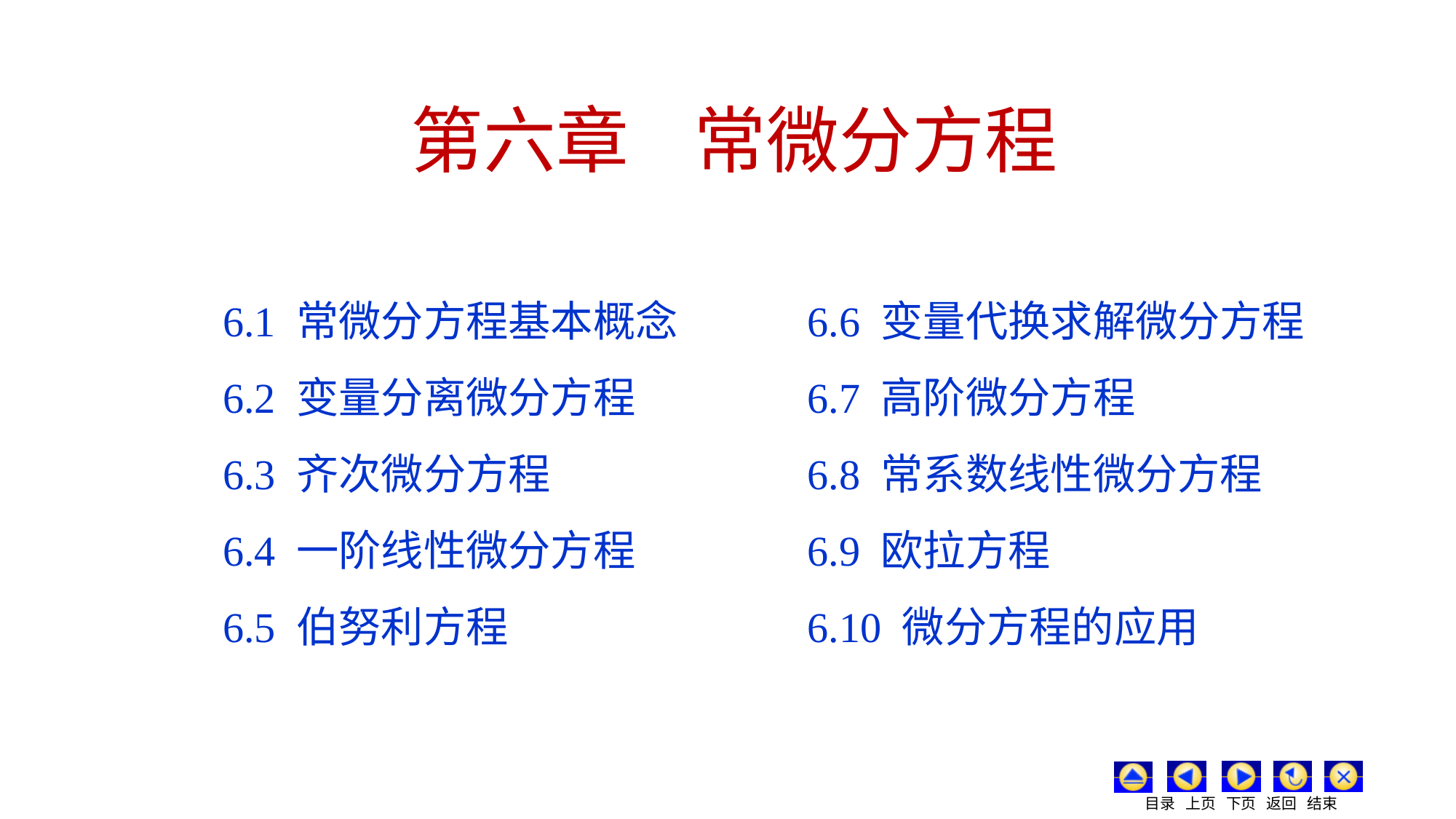

# 第六章    常微分方程
6.6 变量代换求解微分方程
6.7 高阶微分方程
6.8 常系数线性微分方程
6.9 欧拉方程
6.10 微分方程的应用
6.1 常微分方程基本概念
6.2 变量分离微分方程
6.3 齐次微分方程
6.4 一阶线性微分方程
6.5 伯努利方程